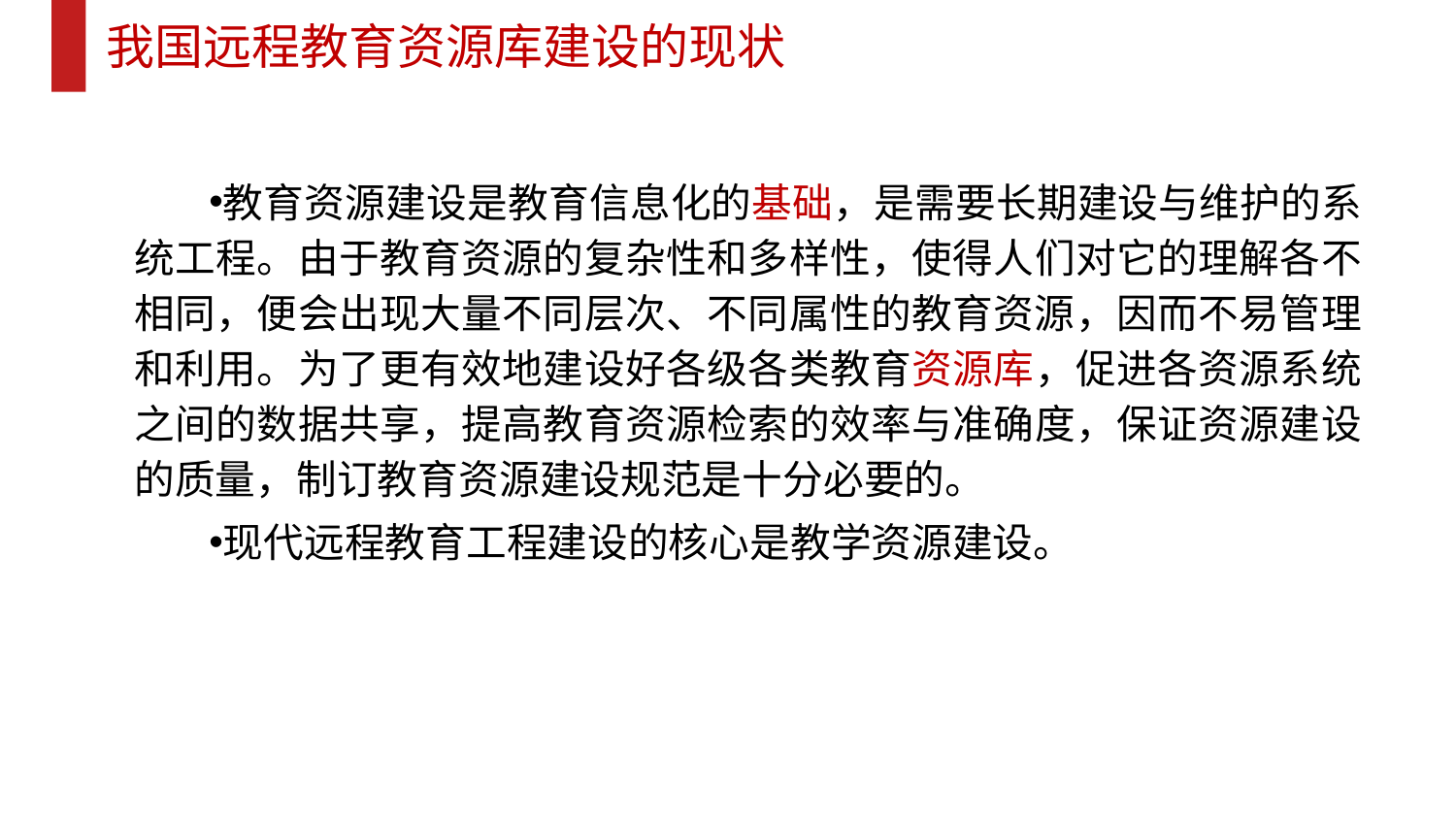

我国远程教育资源库建设的现状
教育资源建设是教育信息化的基础，是需要长期建设与维护的系统工程。由于教育资源的复杂性和多样性，使得人们对它的理解各不相同，便会出现大量不同层次、不同属性的教育资源，因而不易管理和利用。为了更有效地建设好各级各类教育资源库，促进各资源系统之间的数据共享，提高教育资源检索的效率与准确度，保证资源建设的质量，制订教育资源建设规范是十分必要的。
现代远程教育工程建设的核心是教学资源建设。